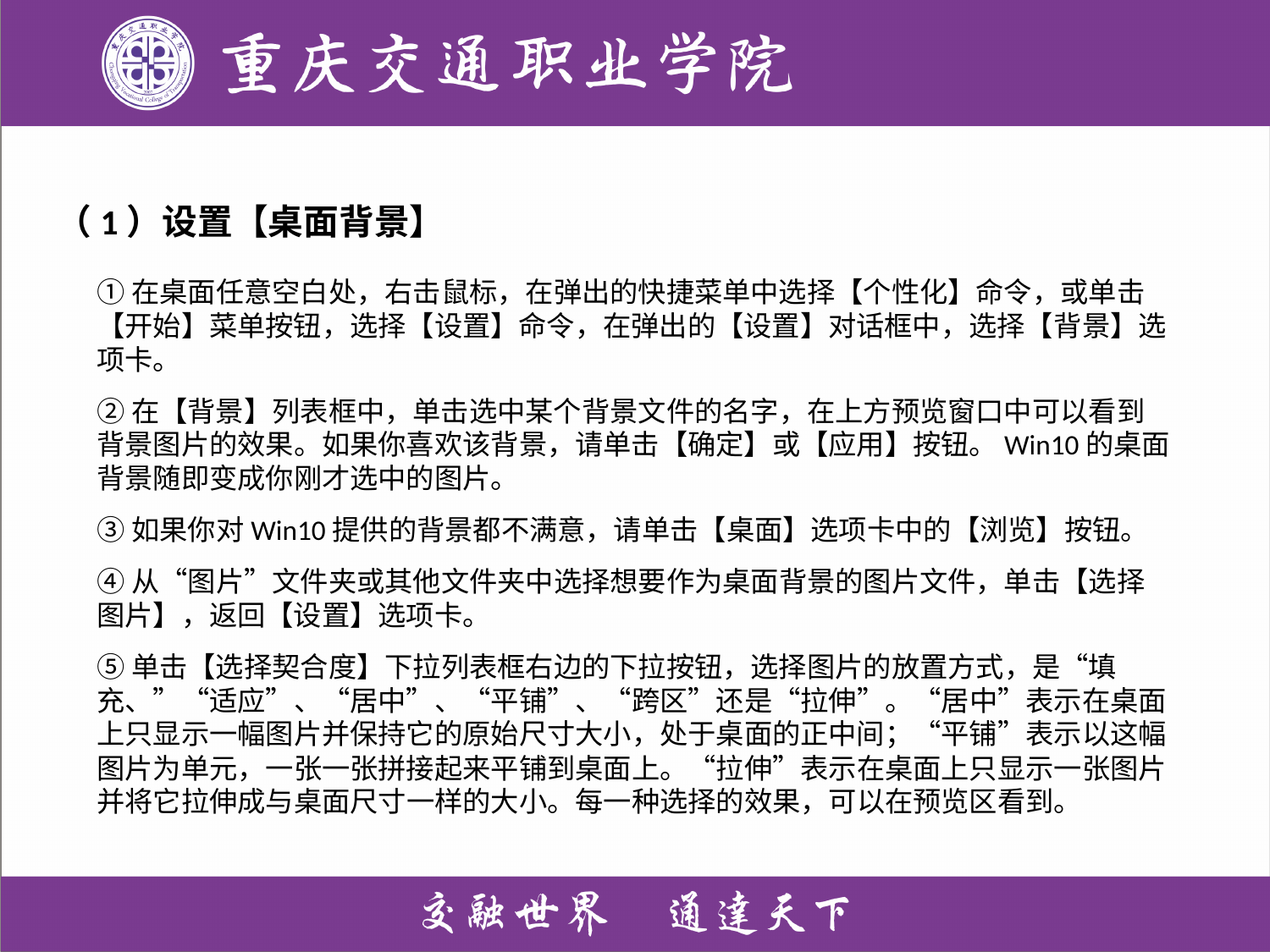

（1）设置【桌面背景】
①在桌面任意空白处，右击鼠标，在弹出的快捷菜单中选择【个性化】命令，或单击【开始】菜单按钮，选择【设置】命令，在弹出的【设置】对话框中，选择【背景】选项卡。
②在【背景】列表框中，单击选中某个背景文件的名字，在上方预览窗口中可以看到背景图片的效果。如果你喜欢该背景，请单击【确定】或【应用】按钮。Win10的桌面背景随即变成你刚才选中的图片。
③如果你对Win10提供的背景都不满意，请单击【桌面】选项卡中的【浏览】按钮。
④从“图片”文件夹或其他文件夹中选择想要作为桌面背景的图片文件，单击【选择图片】，返回【设置】选项卡。
⑤单击【选择契合度】下拉列表框右边的下拉按钮，选择图片的放置方式，是“填充、”“适应”、“居中”、“平铺”、“跨区”还是“拉伸”。“居中”表示在桌面上只显示一幅图片并保持它的原始尺寸大小，处于桌面的正中间；“平铺”表示以这幅图片为单元，一张一张拼接起来平铺到桌面上。“拉伸”表示在桌面上只显示一张图片并将它拉伸成与桌面尺寸一样的大小。每一种选择的效果，可以在预览区看到。